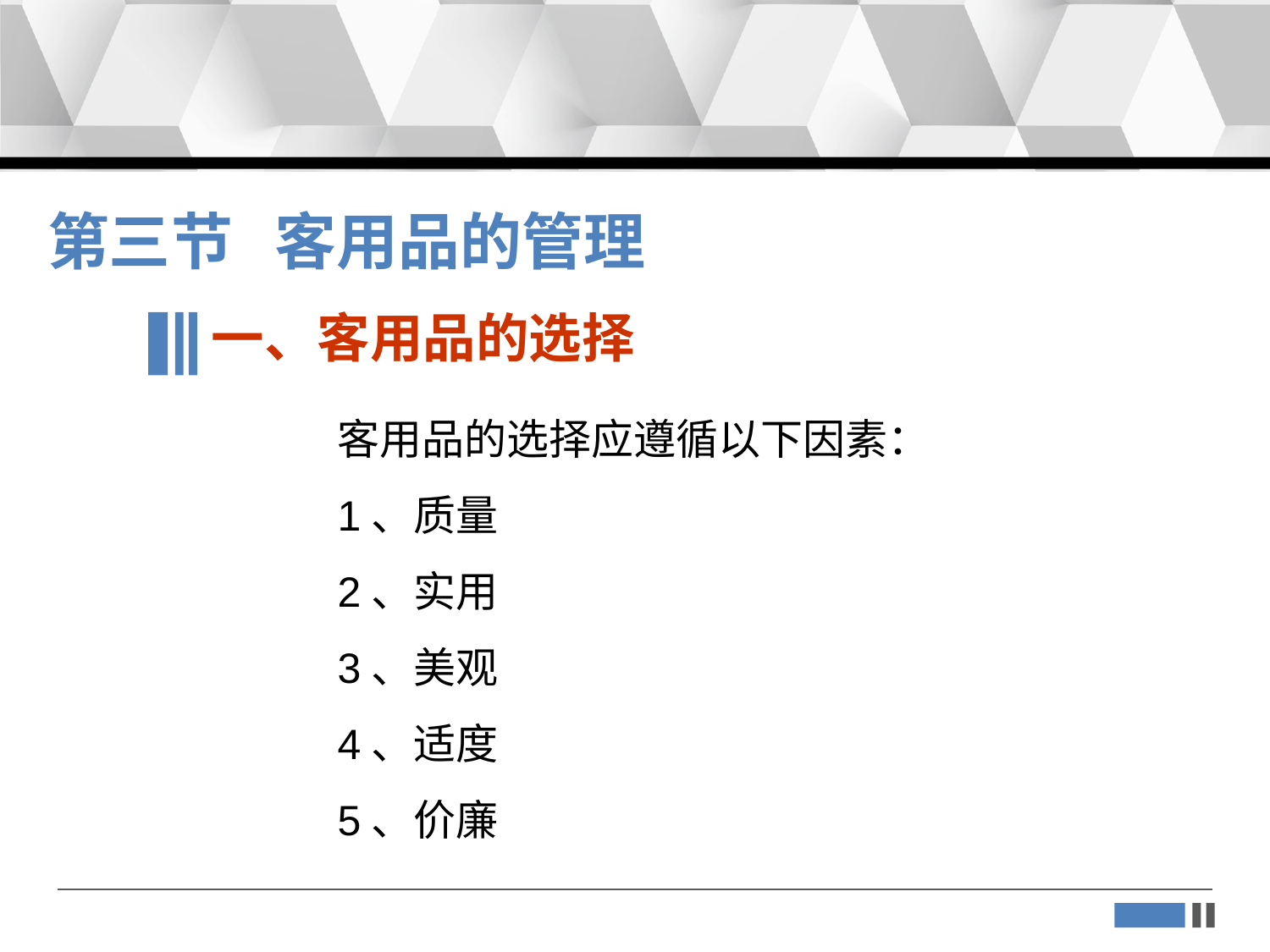

第三节   客用品的管理
一、客用品的选择

客用品的选择应遵循以下因素：
1、质量
2、实用
3、美观
4、适度
5、价廉